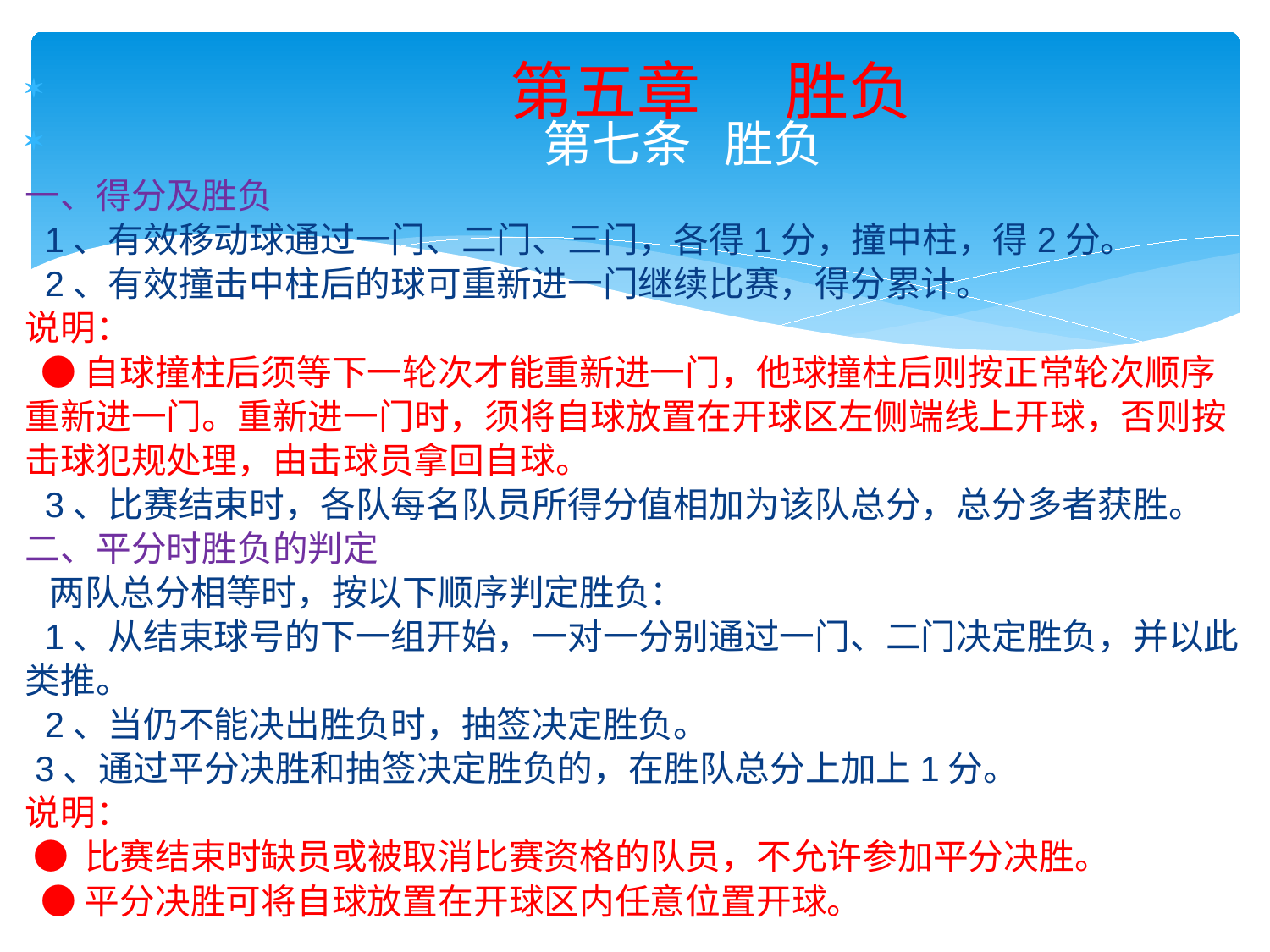

第五章      胜负
                                                           第七条   胜负
一、得分及胜负
  1、有效移动球通过一门、二门、三门，各得1分，撞中柱，得2分。
  2、有效撞击中柱后的球可重新进一门继续比赛，得分累计。
说明：
  ●自球撞柱后须等下一轮次才能重新进一门，他球撞柱后则按正常轮次顺序重新进一门。重新进一门时，须将自球放置在开球区左侧端线上开球，否则按击球犯规处理，由击球员拿回自球。
  3、比赛结束时，各队每名队员所得分值相加为该队总分，总分多者获胜。
二、平分时胜负的判定
  两队总分相等时，按以下顺序判定胜负：
  1、从结束球号的下一组开始，一对一分别通过一门、二门决定胜负，并以此类推。
  2、当仍不能决出胜负时，抽签决定胜负。
 3、通过平分决胜和抽签决定胜负的，在胜队总分上加上1分。
说明：
 ● 比赛结束时缺员或被取消比赛资格的队员，不允许参加平分决胜。
  ●平分决胜可将自球放置在开球区内任意位置开球。